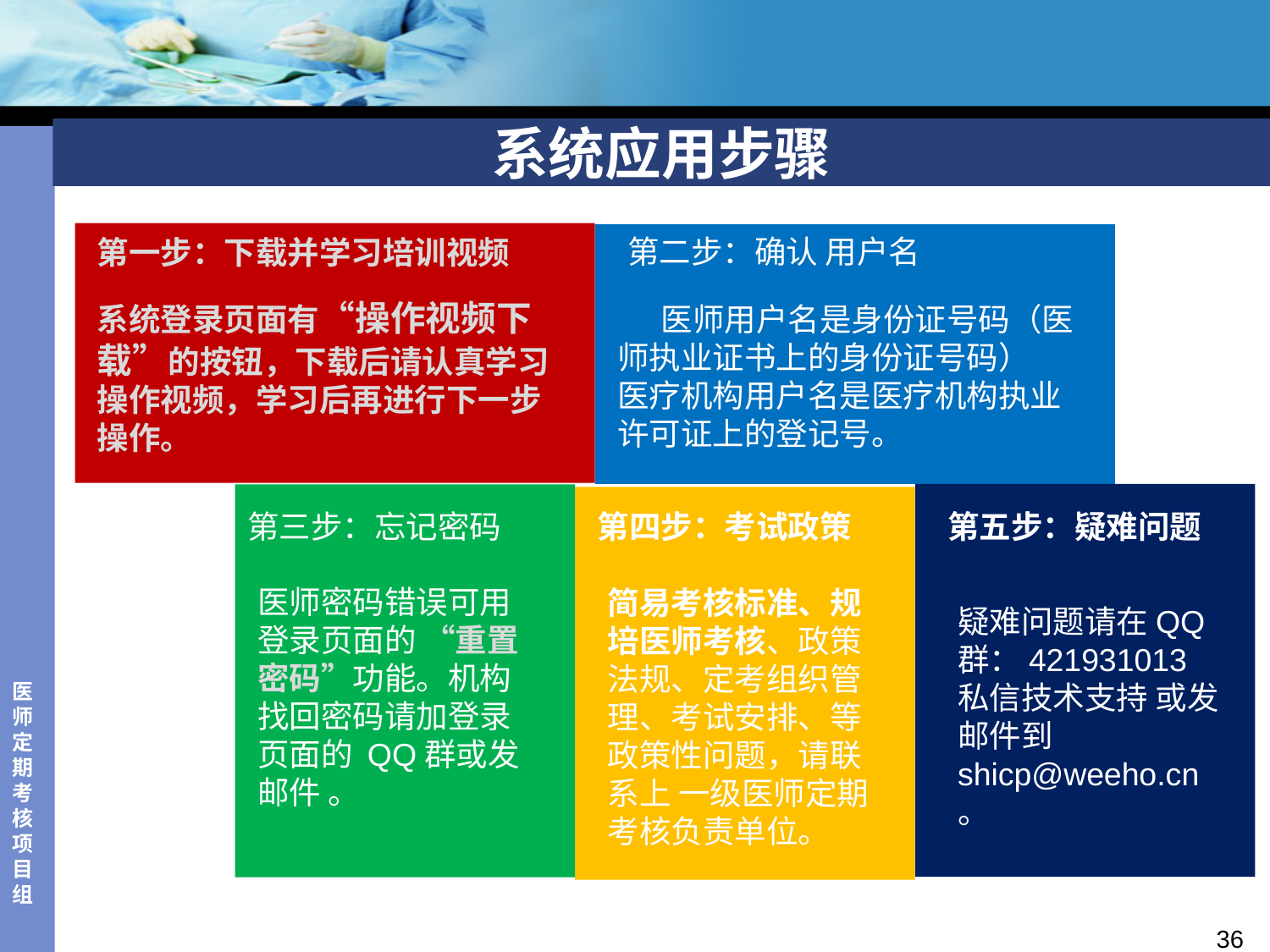

# 系统应用步骤
第二步：确认 用户名

第一步：下载并学习培训视频

系统登录页面有“操作视频下载”的按钮，下载后请认真学习 操作视频，学习后再进行下一步操作。
     医师用户名是身份证号码（医师执业证书上的身份证号码）
医疗机构用户名是医疗机构执业许可证上的登记号。

第三步：忘记密码
第四步：考试政策
第五步：疑难问题
医师密码错误可用登录页面的 “重置密码”功能。机构 找回密码请加登录页面的 QQ群或发邮件 。
简易考核标准、规培医师考核、政策法规、定考组织管理、考试安排、等政策性问题，请联系上 一级医师定期考核负责单位。
疑难问题请在QQ群：421931013 私信技术支持 或发邮件到shicp@weeho.cn 。
36